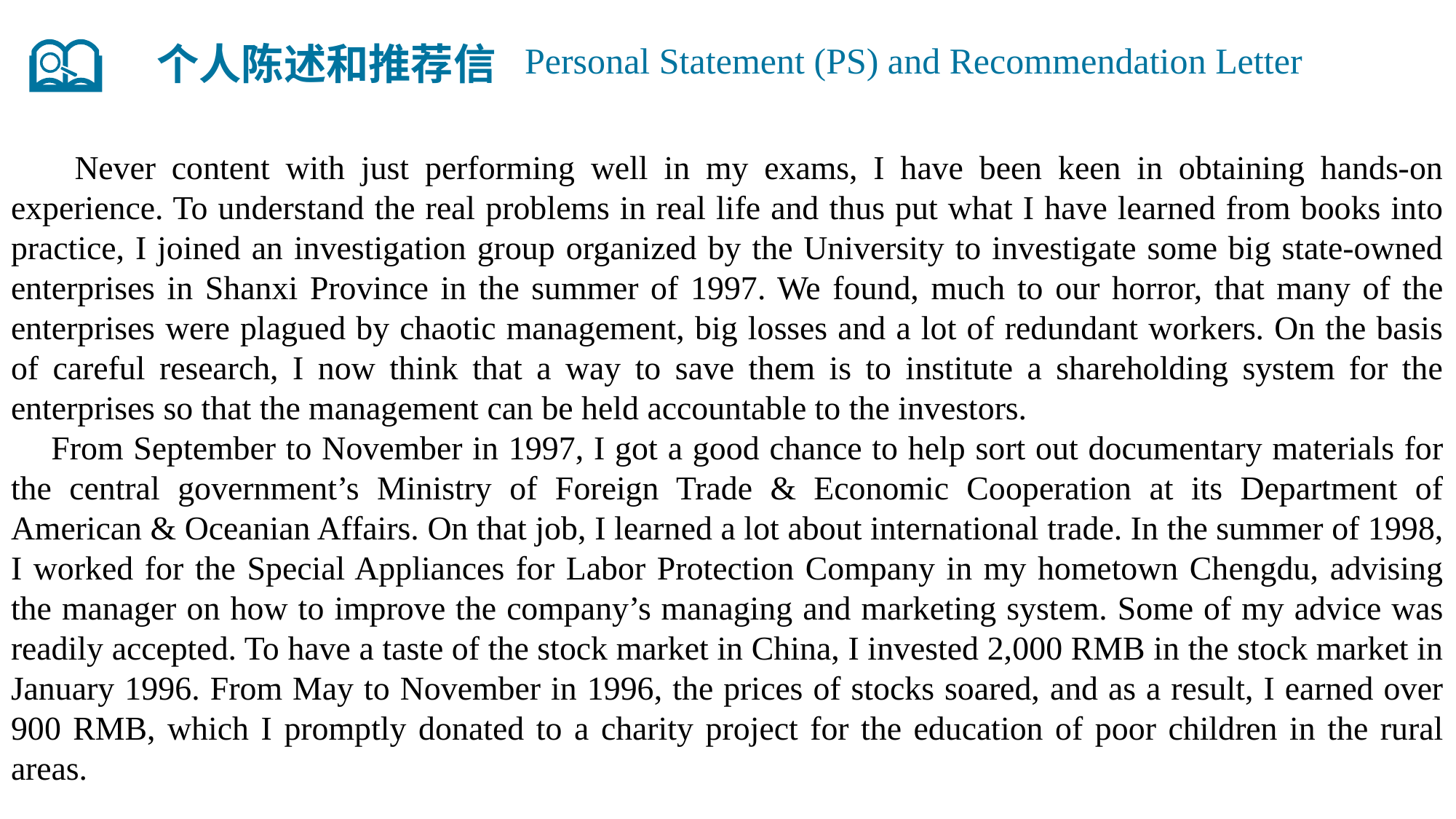

个人陈述和推荐信
Personal Statement (PS) and Recommendation Letter
    Never content with just performing well in my exams, I have been keen in obtaining hands-on experience. To understand the real problems in real life and thus put what I have learned from books into practice, I joined an investigation group organized by the University to investigate some big state-owned enterprises in Shanxi Province in the summer of 1997. We found, much to our horror, that many of the enterprises were plagued by chaotic management, big losses and a lot of redundant workers. On the basis of careful research, I now think that a way to save them is to institute a shareholding system for the enterprises so that the management can be held accountable to the investors.
    From September to November in 1997, I got a good chance to help sort out documentary materials for the central government’s Ministry of Foreign Trade & Economic Cooperation at its Department of American & Oceanian Affairs. On that job, I learned a lot about international trade. In the summer of 1998, I worked for the Special Appliances for Labor Protection Company in my hometown Chengdu, advising the manager on how to improve the company’s managing and marketing system. Some of my advice was readily accepted. To have a taste of the stock market in China, I invested 2,000 RMB in the stock market in January 1996. From May to November in 1996, the prices of stocks soared, and as a result, I earned over 900 RMB, which I promptly donated to a charity project for the education of poor children in the rural areas.